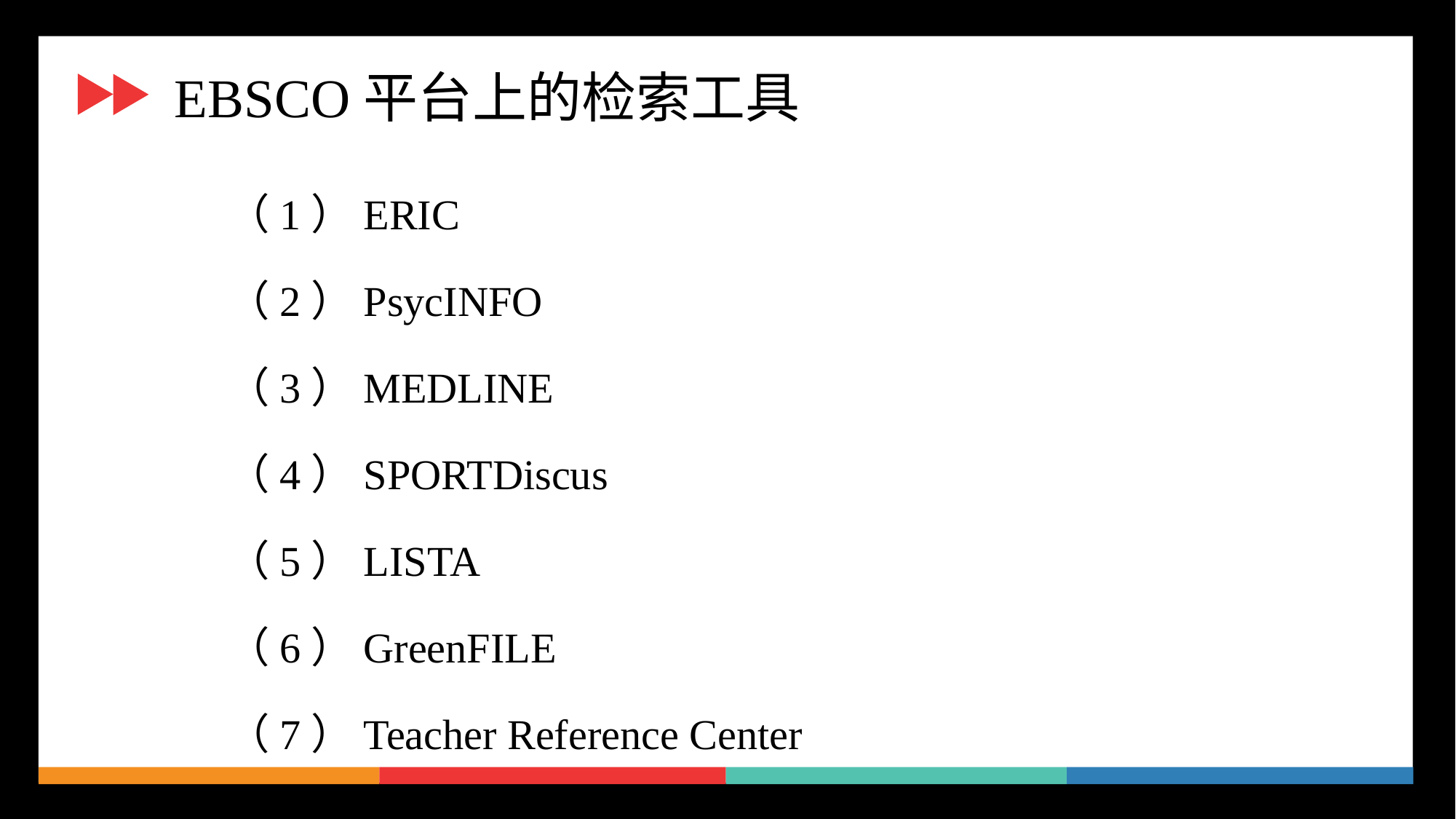

EBSCO平台上的检索工具

（1）ERIC
（2）PsycINFO
（3）MEDLINE
（4）SPORTDiscus
（5）LISTA
（6）GreenFILE
（7）Teacher Reference Center